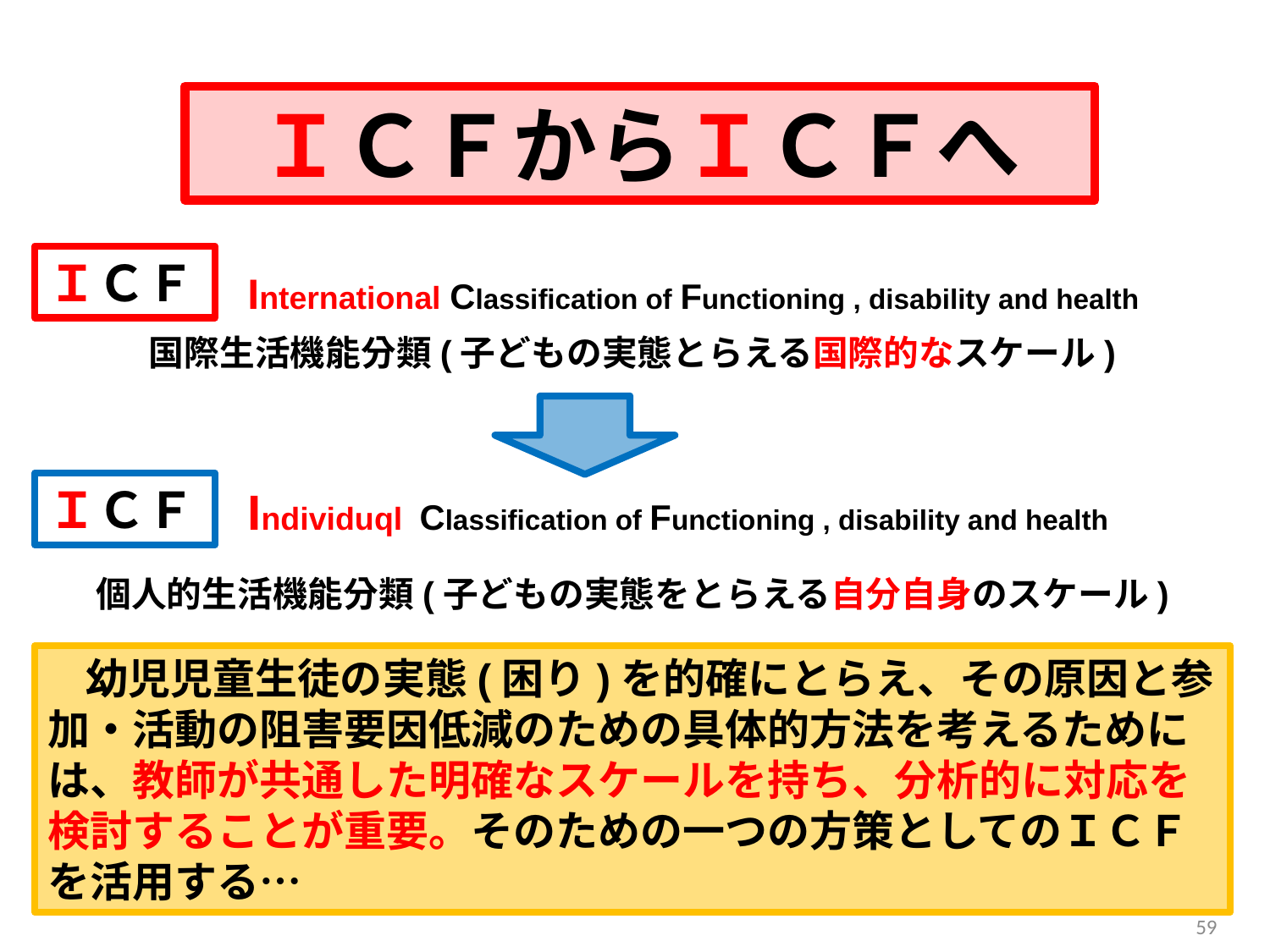

ＩＣＦからＩＣＦへ
ＩＣＦ
International Classification of Functioning , disability and health
国際生活機能分類(子どもの実態とらえる国際的なスケール)

ＩＣＦ
Individuql  Classification of Functioning , disability and health
個人的生活機能分類(子どもの実態をとらえる自分自身のスケール)
   幼児児童生徒の実態(困り)を的確にとらえ、その原因と参加・活動の阻害要因低減のための具体的方法を考えるためには、教師が共通した明確なスケールを持ち、分析的に対応を検討することが重要。そのための一つの方策としてのＩＣＦを活用する…
59